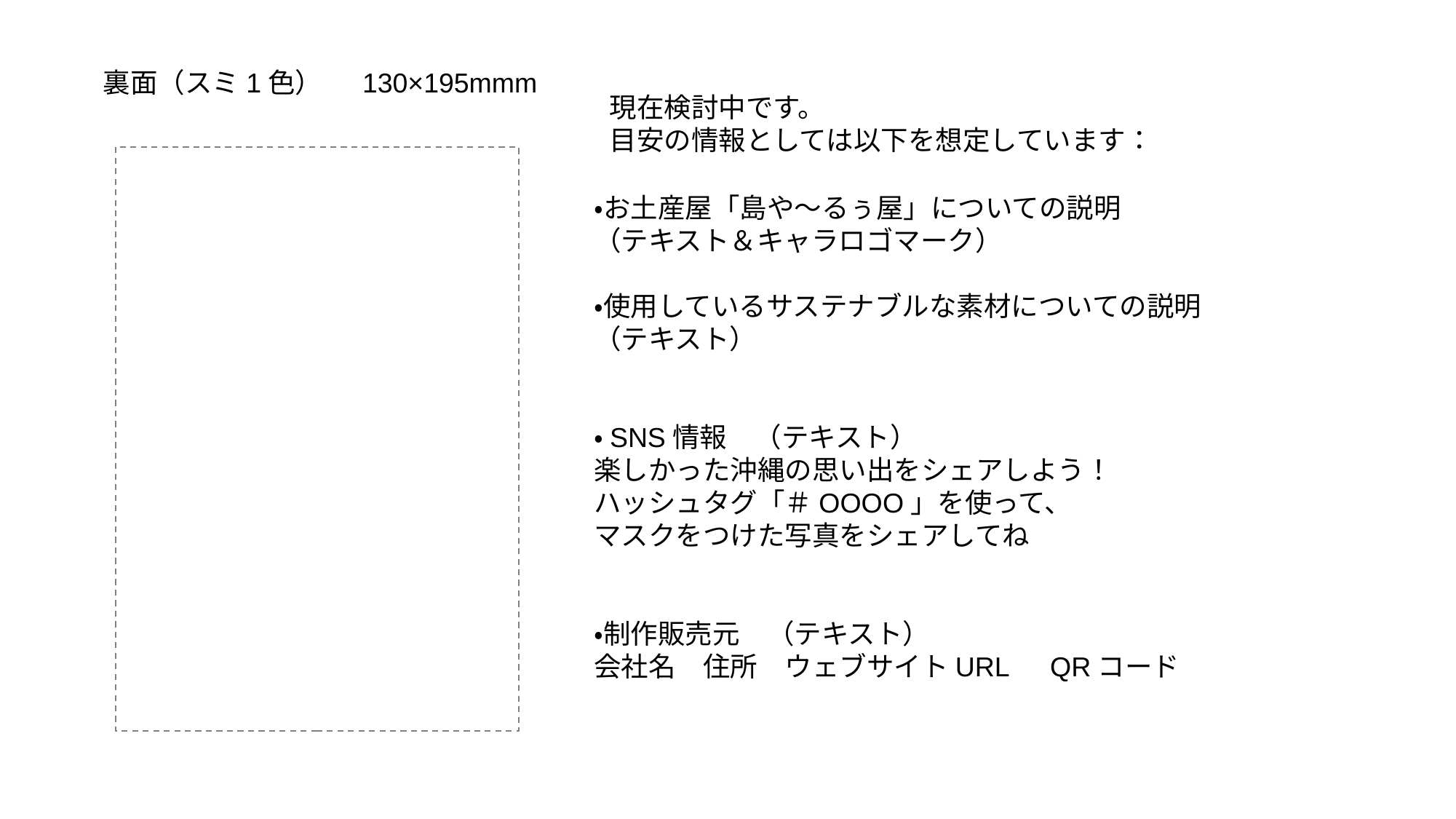

裏面（スミ1色）　 130×195mmm
現在検討中です。
目安の情報としては以下を想定しています：

・お土産屋「島や～るぅ屋」についての説明
（テキスト＆キャラロゴマーク）

・使用しているサステナブルな素材についての説明
（テキスト）

・SNS情報　（テキスト）
楽しかった沖縄の思い出をシェアしよう！
ハッシュタグ「＃OOOO」を使って、
マスクをつけた写真をシェアしてね

・制作販売元　（テキスト）
会社名　住所　ウェブサイトURL　QRコード